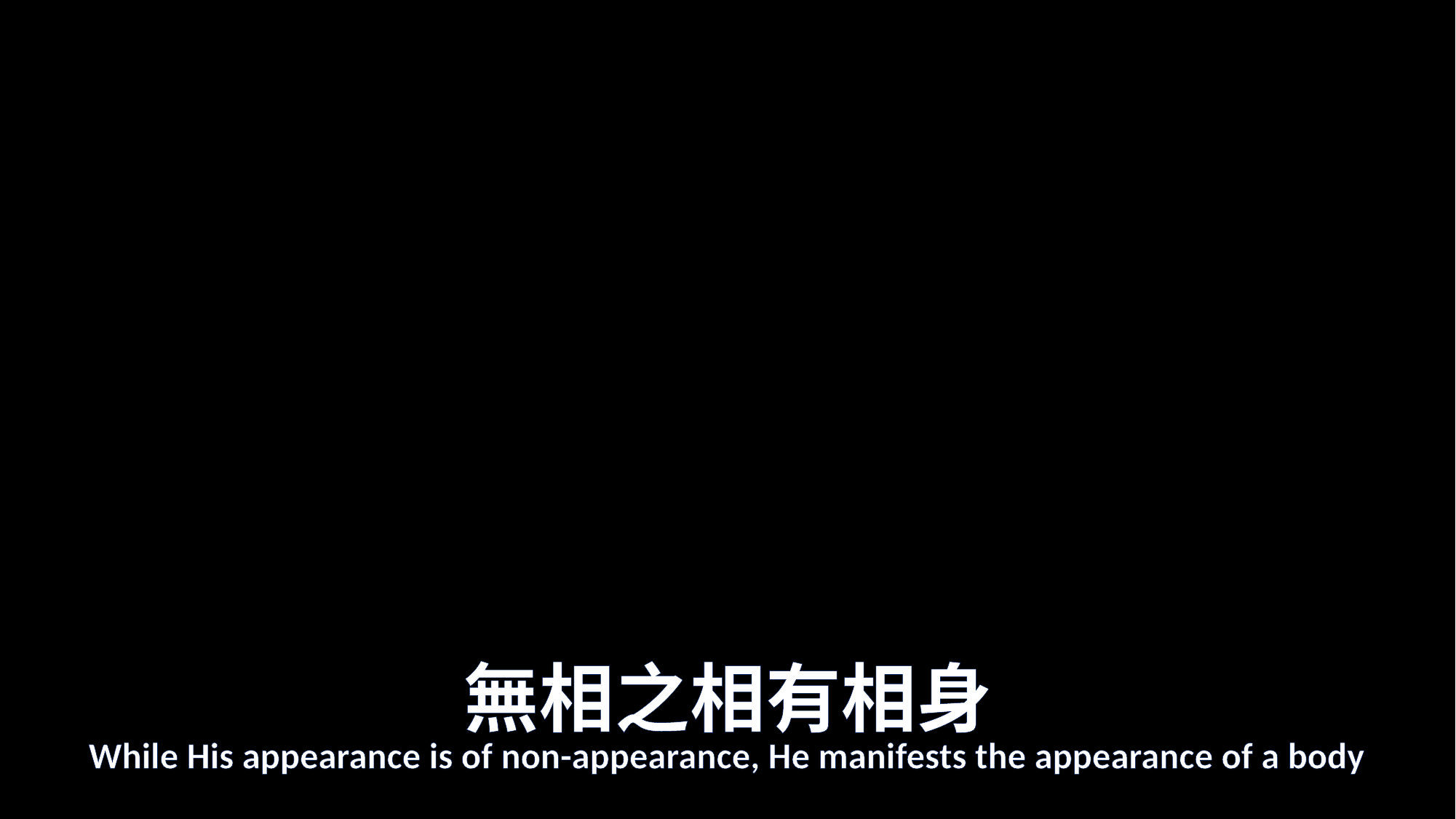

# 無相之相有相身
While His appearance is of non-appearance, He manifests the appearance of a body